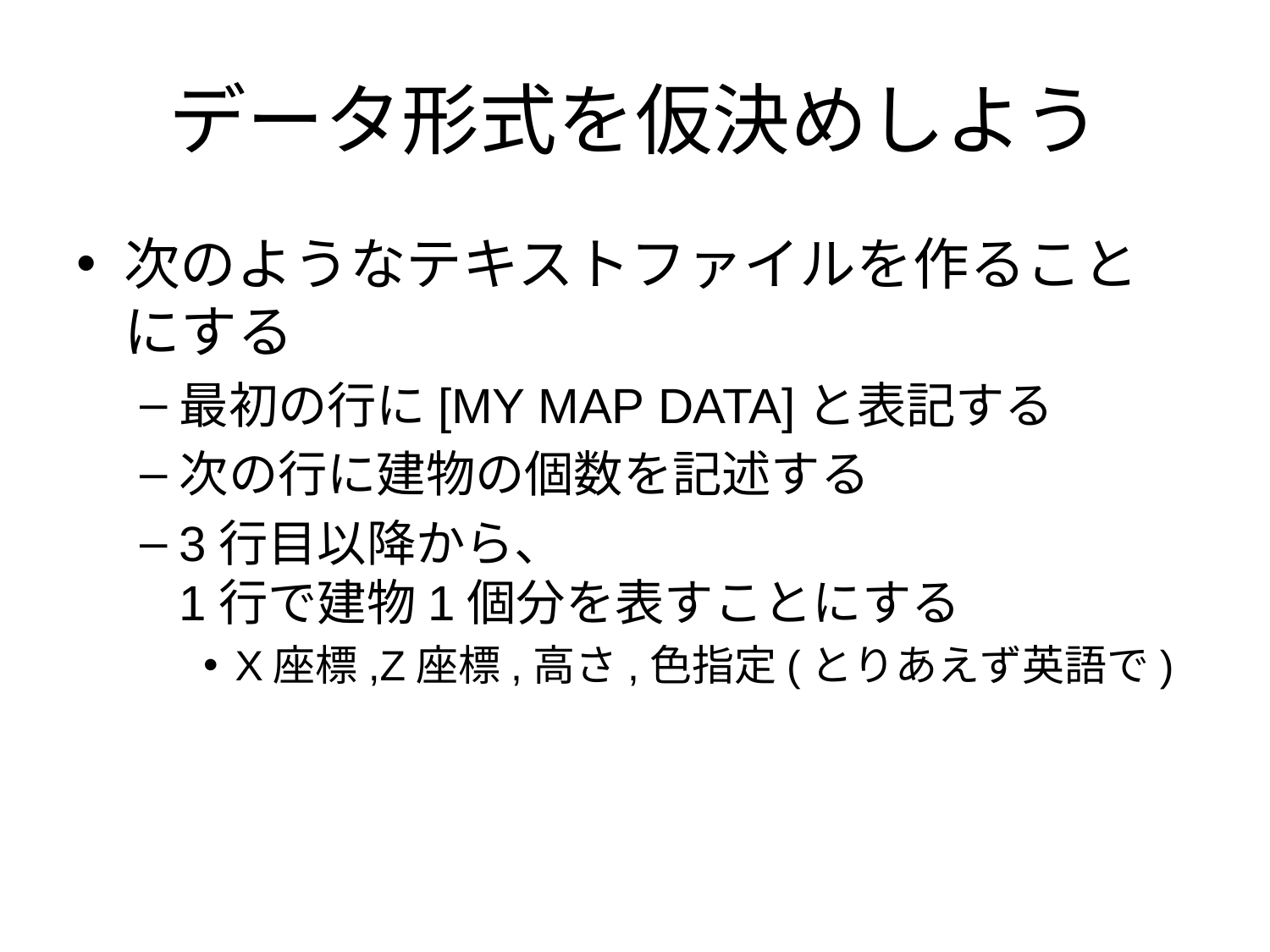

# データ形式を仮決めしよう
次のようなテキストファイルを作ることにする
最初の行に[MY MAP DATA]と表記する
次の行に建物の個数を記述する
3行目以降から、
1行で建物1個分を表すことにする
X座標,Z座標,高さ,色指定(とりあえず英語で)